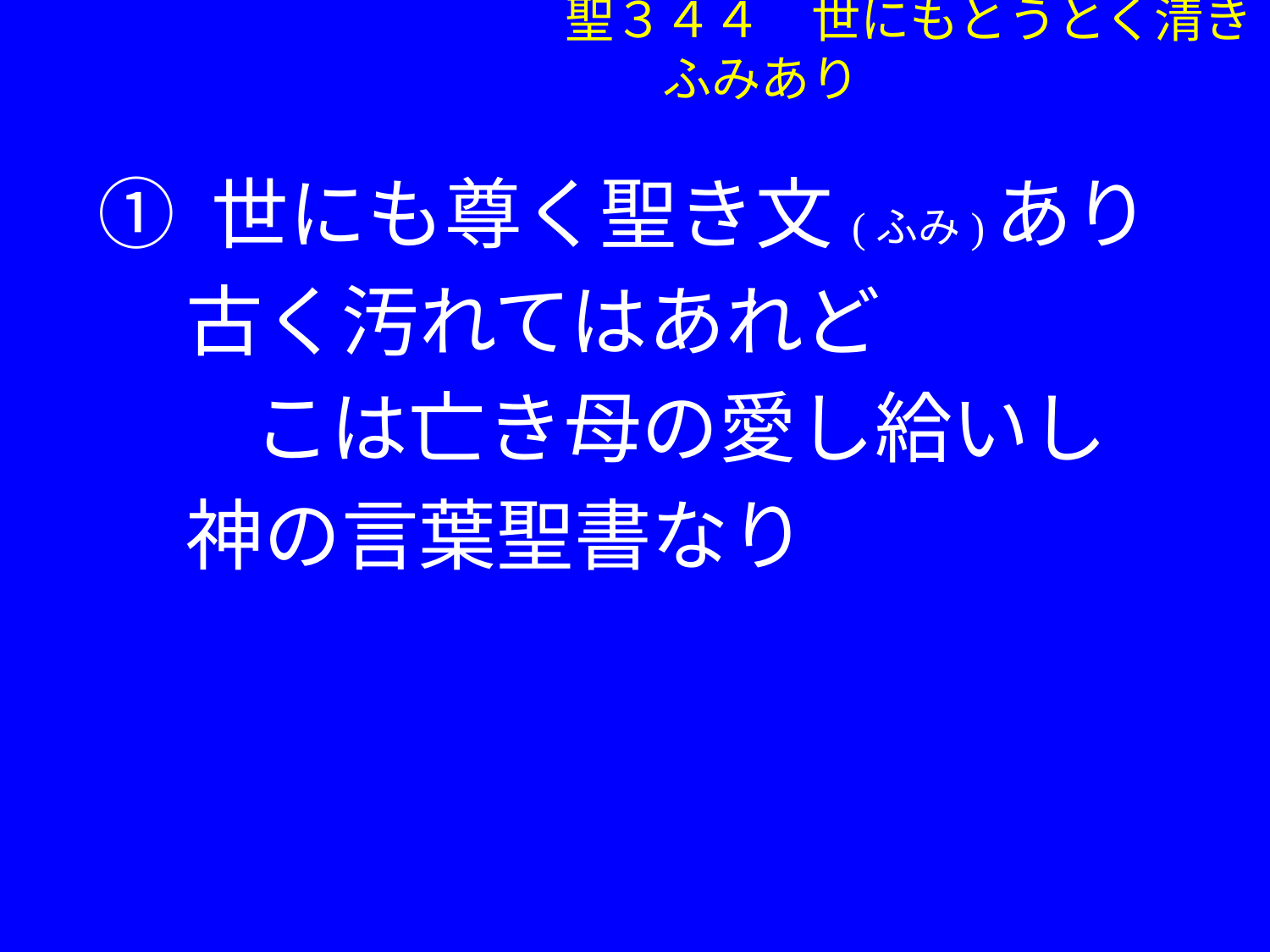

聖３４４　世にもとうとく清きふみあり
① 世にも尊く聖き文(ふみ)あり
    古く汚れてはあれど
　　こは亡き母の愛し給いし
    神の言葉聖書なり